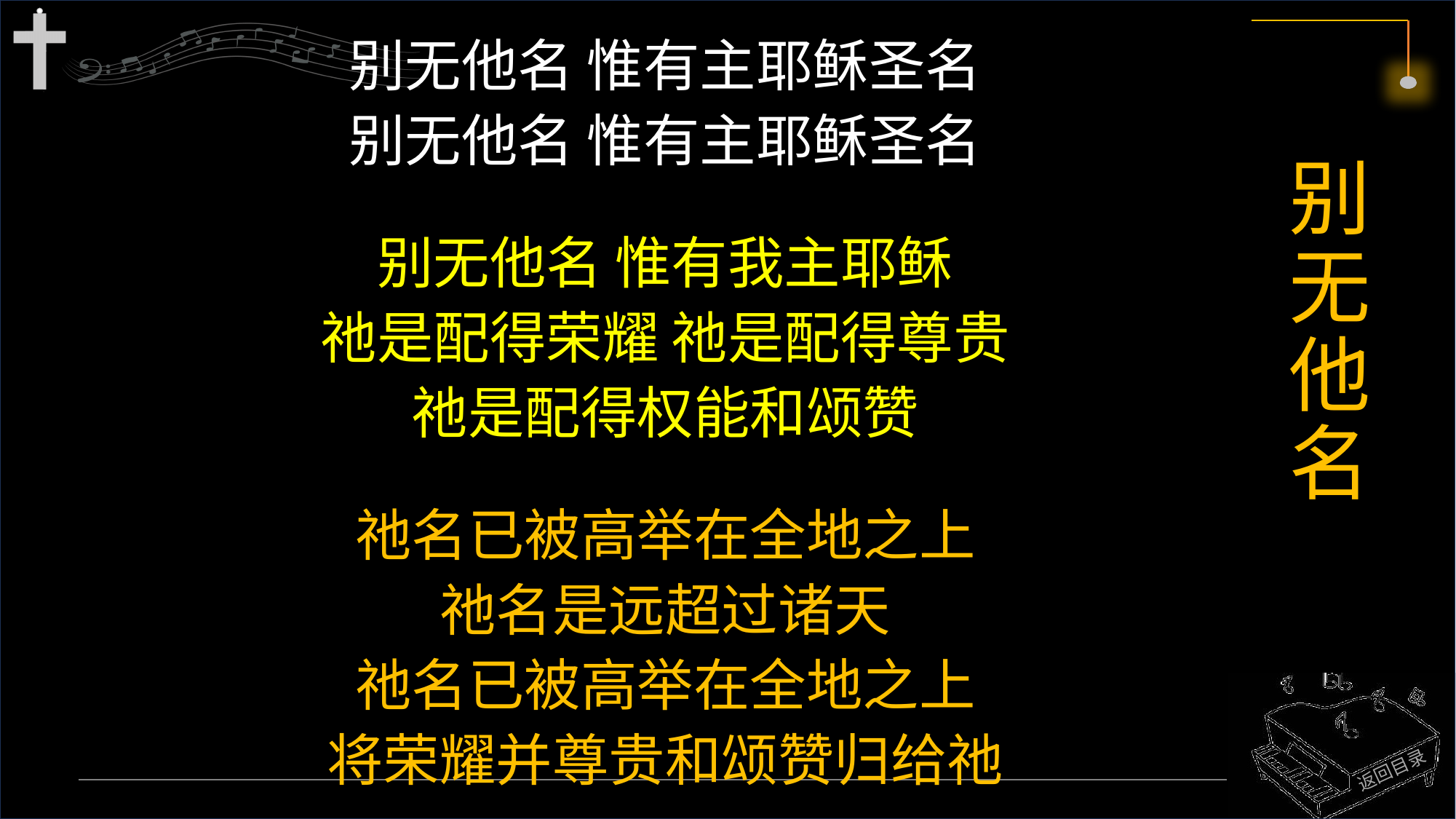

别无他名 惟有主耶稣圣名
别无他名 惟有主耶稣圣名

别无他名 惟有我主耶稣
祂是配得荣耀 祂是配得尊贵
祂是配得权能和颂赞

祂名已被高举在全地之上
祂名是远超过诸天
祂名已被高举在全地之上
将荣耀并尊贵和颂赞归给祂
# 别无他名